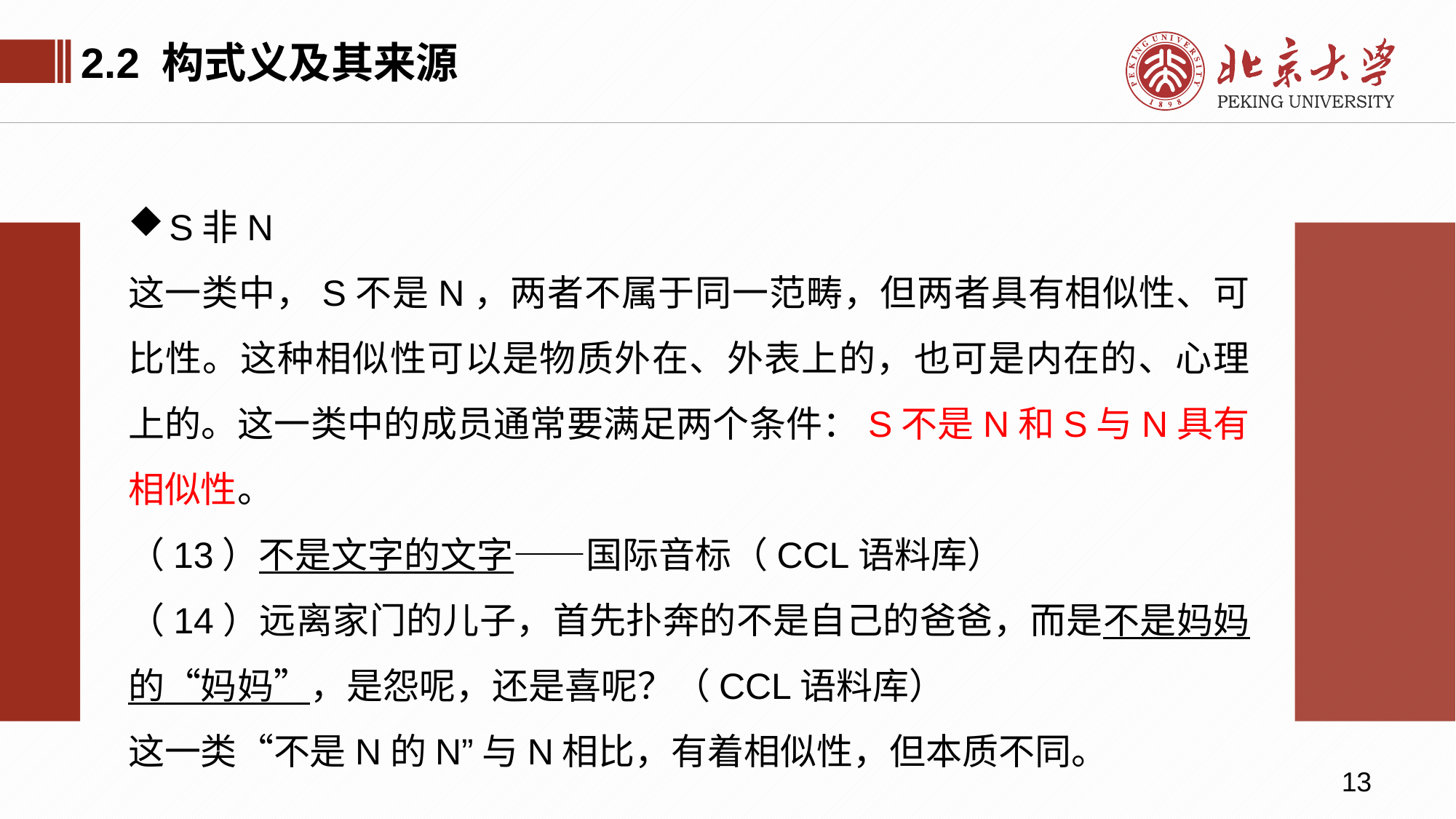

2.2 构式义及其来源
S非N
这一类中，S不是N，两者不属于同一范畴，但两者具有相似性、可比性。这种相似性可以是物质外在、外表上的，也可是内在的、心理上的。这一类中的成员通常要满足两个条件：S不是N和S与N具有相似性。
（13）不是文字的文字——国际音标（CCL语料库）
（14）远离家门的儿子，首先扑奔的不是自己的爸爸，而是不是妈妈的“妈妈”，是怨呢，还是喜呢？（CCL语料库）
这一类“不是N的N”与N相比，有着相似性，但本质不同。
13